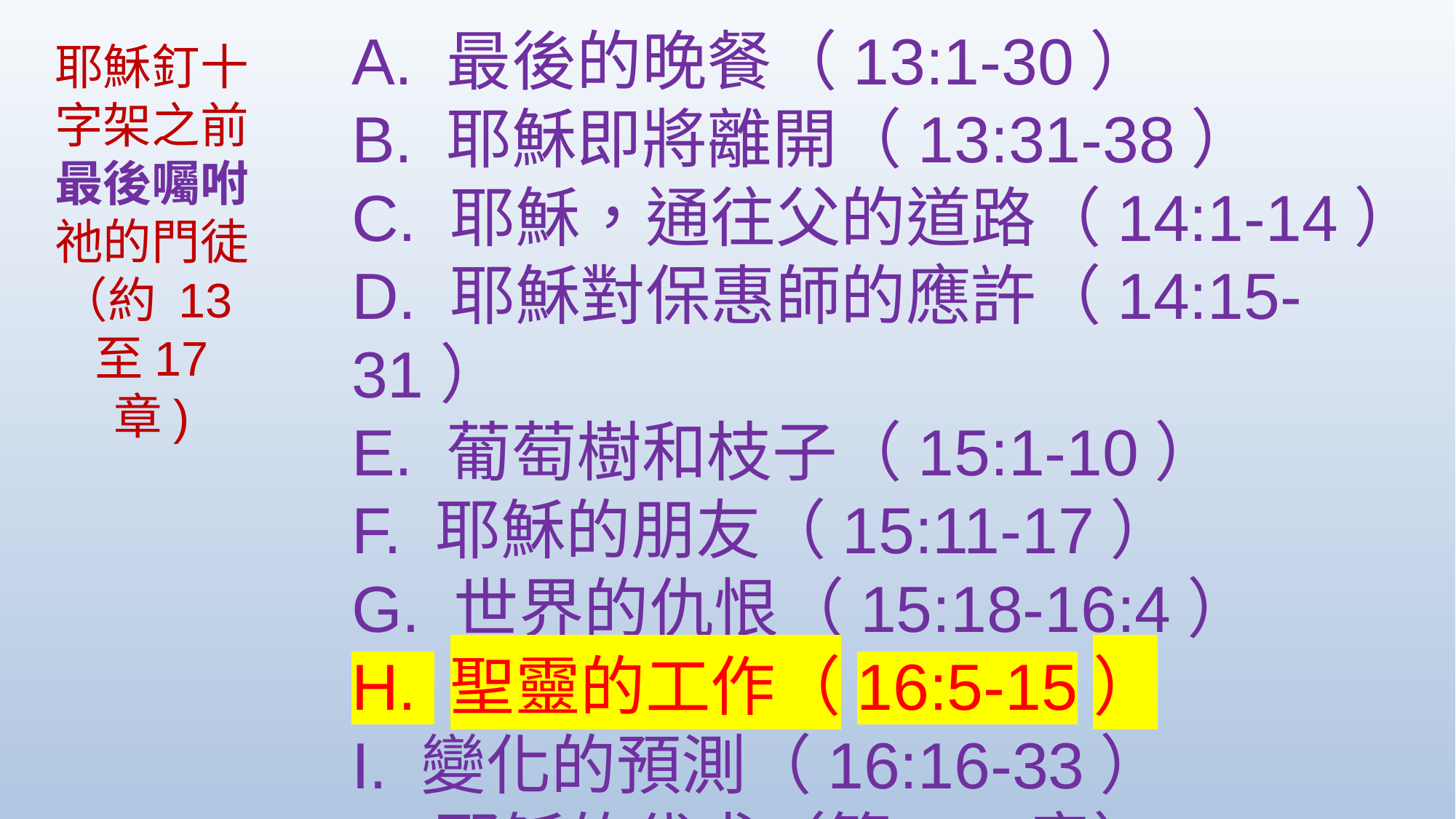

A. 最後的晚餐（13:1-30）
B. 耶穌即將離開（13:31-38）
C. 耶穌，通往父的道路（14:1-14）
D. 耶穌對保惠師的應許（14:15-31）
E. 葡萄樹和枝子（15:1-10）
F. 耶穌的朋友（15:11-17）
G. 世界的仇恨（15:18-16:4）
H. 聖靈的工作（16:5-15）
I. 變化的預測（16:16-33）
J. 耶穌的代求（第 17 章）
耶穌釘十字架之前最後囑咐祂的門徒（約 13至17 章)